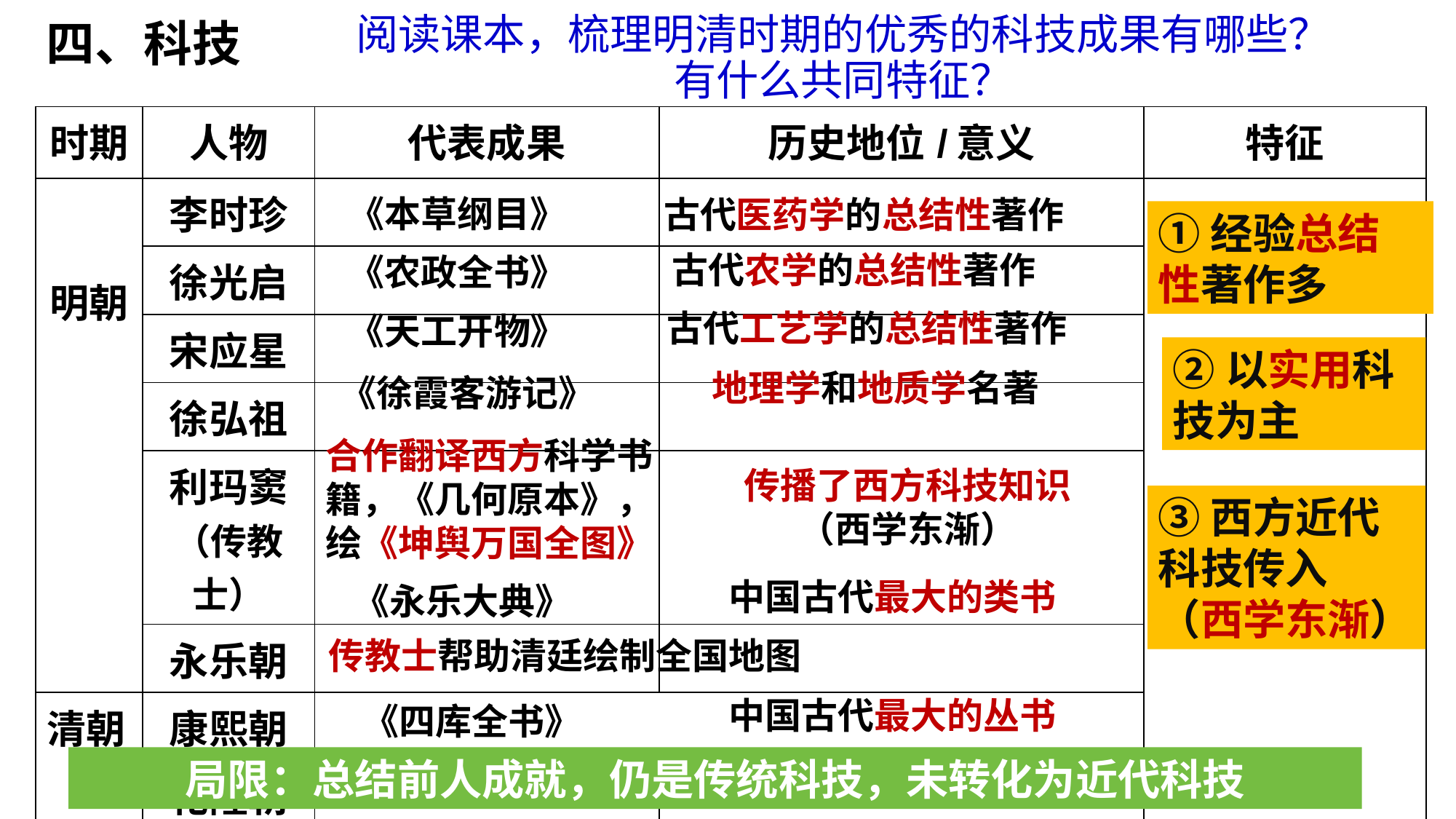

四、科技
阅读课本，梳理明清时期的优秀的科技成果有哪些？
有什么共同特征？
| 时期 | 人物 | 代表成果 | 历史地位/意义 | 特征 |
| --- | --- | --- | --- | --- |
| 明朝 | 李时珍 |  |  |  |
|  | 徐光启 |  |  |  |
|  | 宋应星 |  |  |  |
|  | 徐弘祖 |  |  |  |
|  | 利玛窦 （传教士） |  |  |  |
|  | 永乐朝 |  |  |  |
| 清朝 | 康熙朝 |  |  |  |
|  | 乾隆朝 |  |  |  |
《本草纲目》
古代医药学的总结性著作
①经验总结性著作多
古代农学的总结性著作
《农政全书》
古代工艺学的总结性著作
《天工开物》
②以实用科技为主
地理学和地质学名著
《徐霞客游记》
合作翻译西方科学书籍，《几何原本》，绘《坤舆万国全图》
传播了西方科技知识
（西学东渐）
③西方近代科技传入
（西学东渐）
中国古代最大的类书
《永乐大典》
传教士帮助清廷绘制全国地图
中国古代最大的丛书
《四库全书》
局限：总结前人成就，仍是传统科技，未转化为近代科技